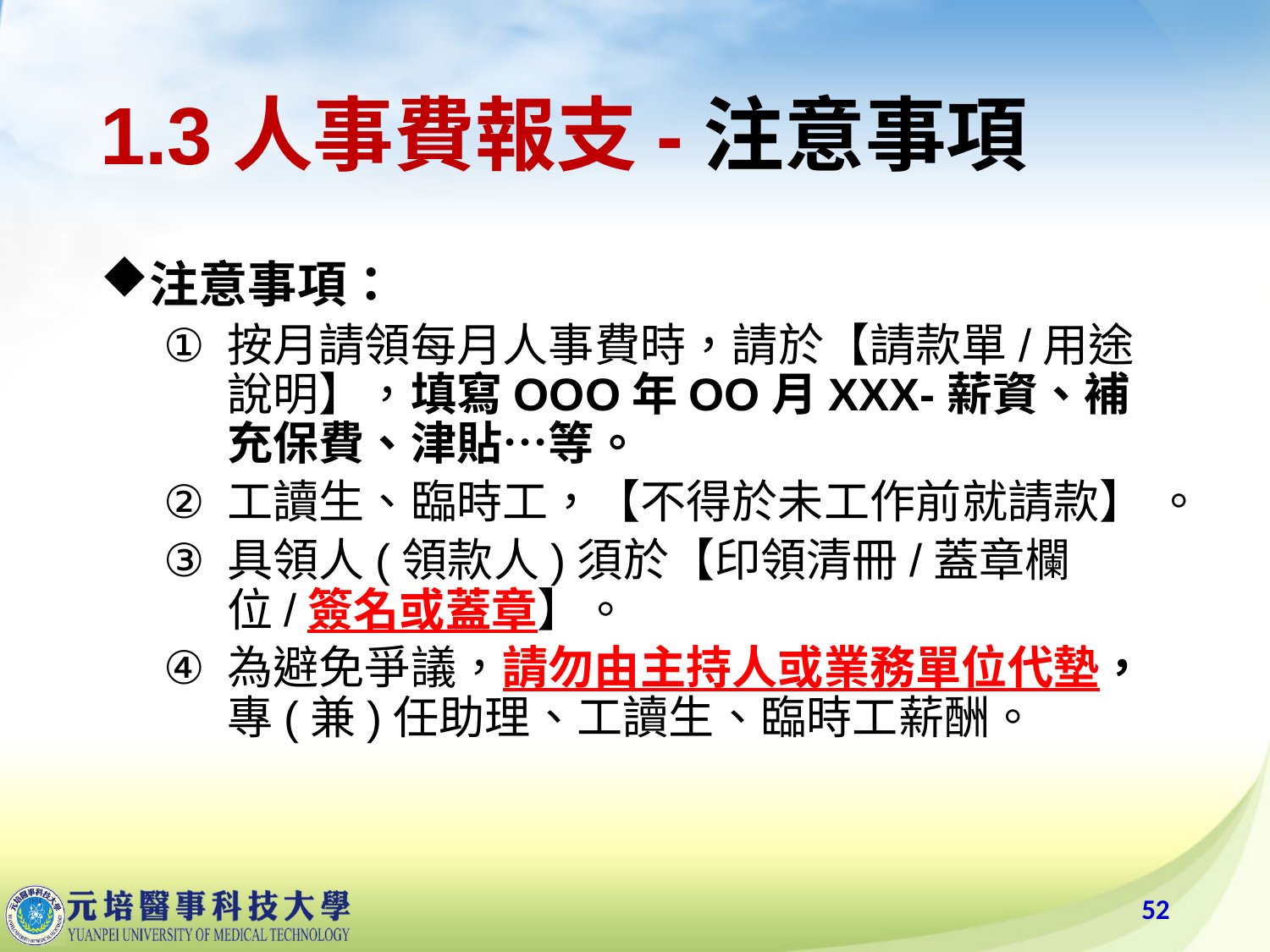

# 1.3人事費報支-注意事項
注意事項：
按月請領每月人事費時，請於【請款單/用途說明】，填寫OOO年OO月XXX-薪資、補充保費、津貼…等。
工讀生、臨時工，【不得於未工作前就請款】 。
具領人(領款人)須於【印領清冊/蓋章欄位/簽名或蓋章】。
為避免爭議，請勿由主持人或業務單位代墊，專(兼)任助理、工讀生、臨時工薪酬。

52